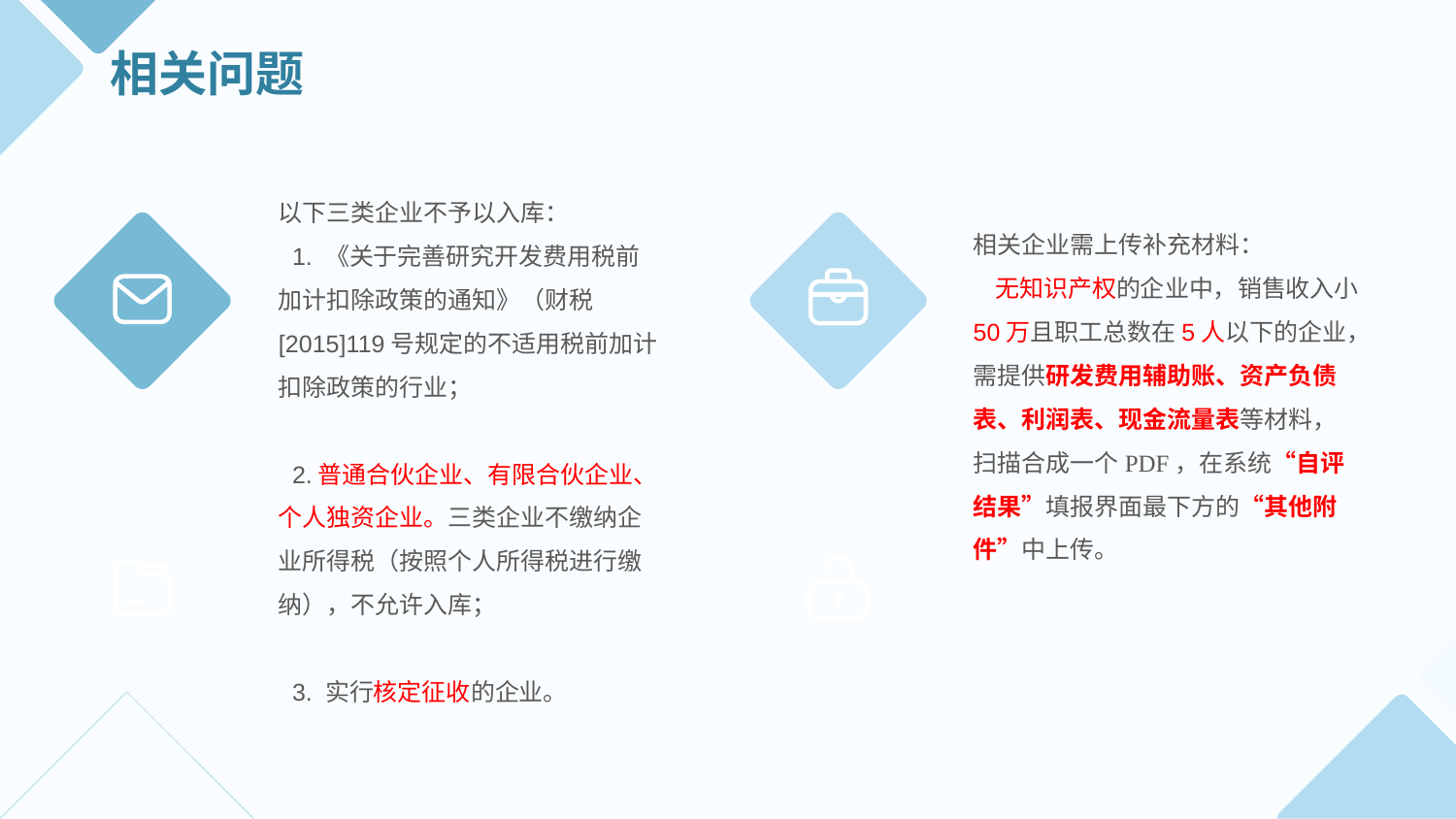

相关问题
以下三类企业不予以入库：
  1. 《关于完善研究开发费用税前 加计扣除政策的通知》（财税[2015]119号规定的不适用税前加计扣除政策的行业；

  2.普通合伙企业、有限合伙企业、个人独资企业。三类企业不缴纳企业所得税（按照个人所得税进行缴纳），不允许入库；

  3. 实行核定征收的企业。
相关企业需上传补充材料：
   无知识产权的企业中，销售收入小50万且职工总数在5人以下的企业，需提供研发费用辅助账、资产负债表、利润表、现金流量表等材料，扫描合成一个PDF，在系统“自评结果”填报界面最下方的“其他附件”中上传。